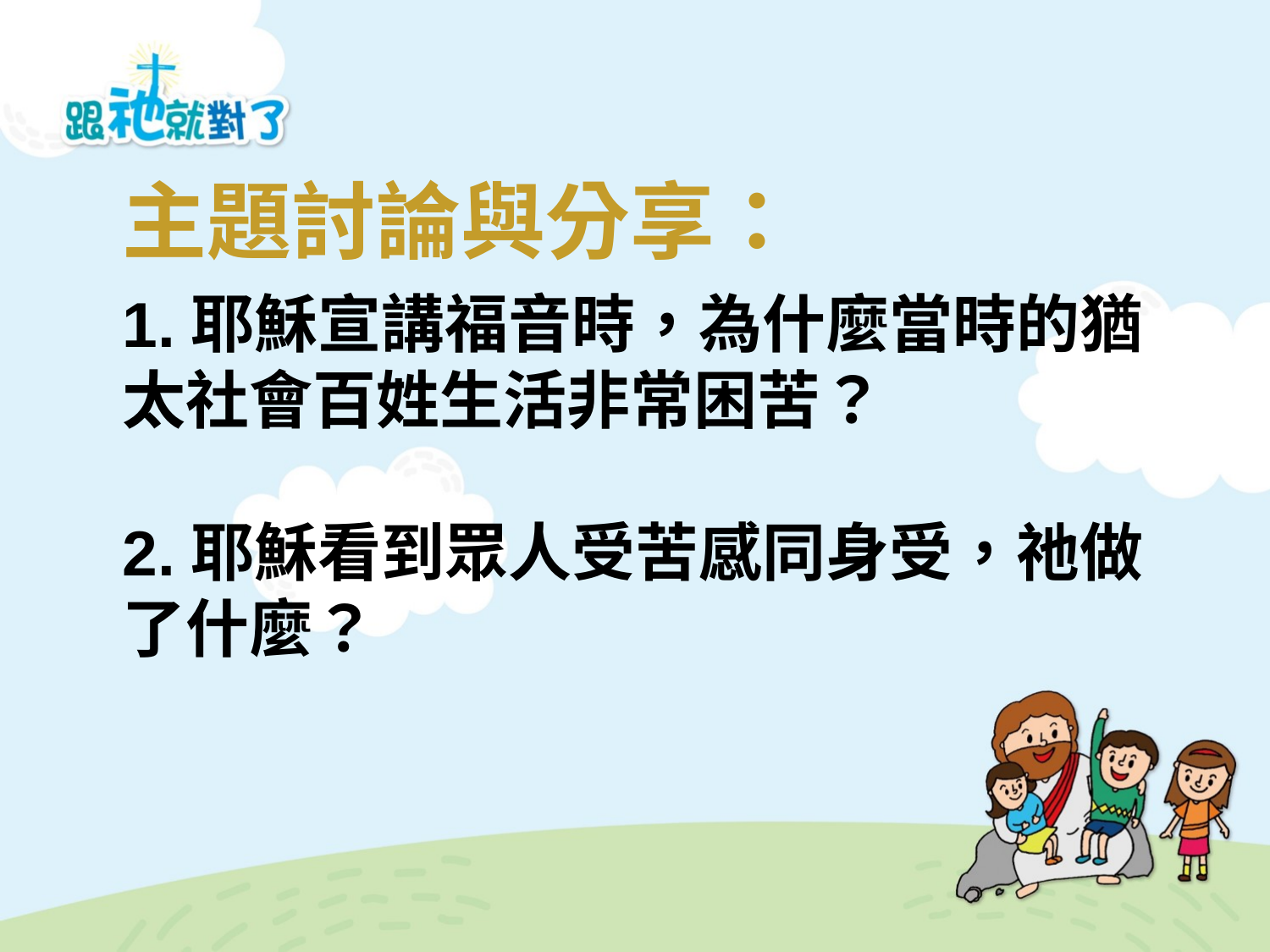

主題討論與分享：
1.耶穌宣講福音時，為什麼當時的猶太社會百姓生活非常困苦？

2.耶穌看到眾人受苦感同身受，祂做了什麼？